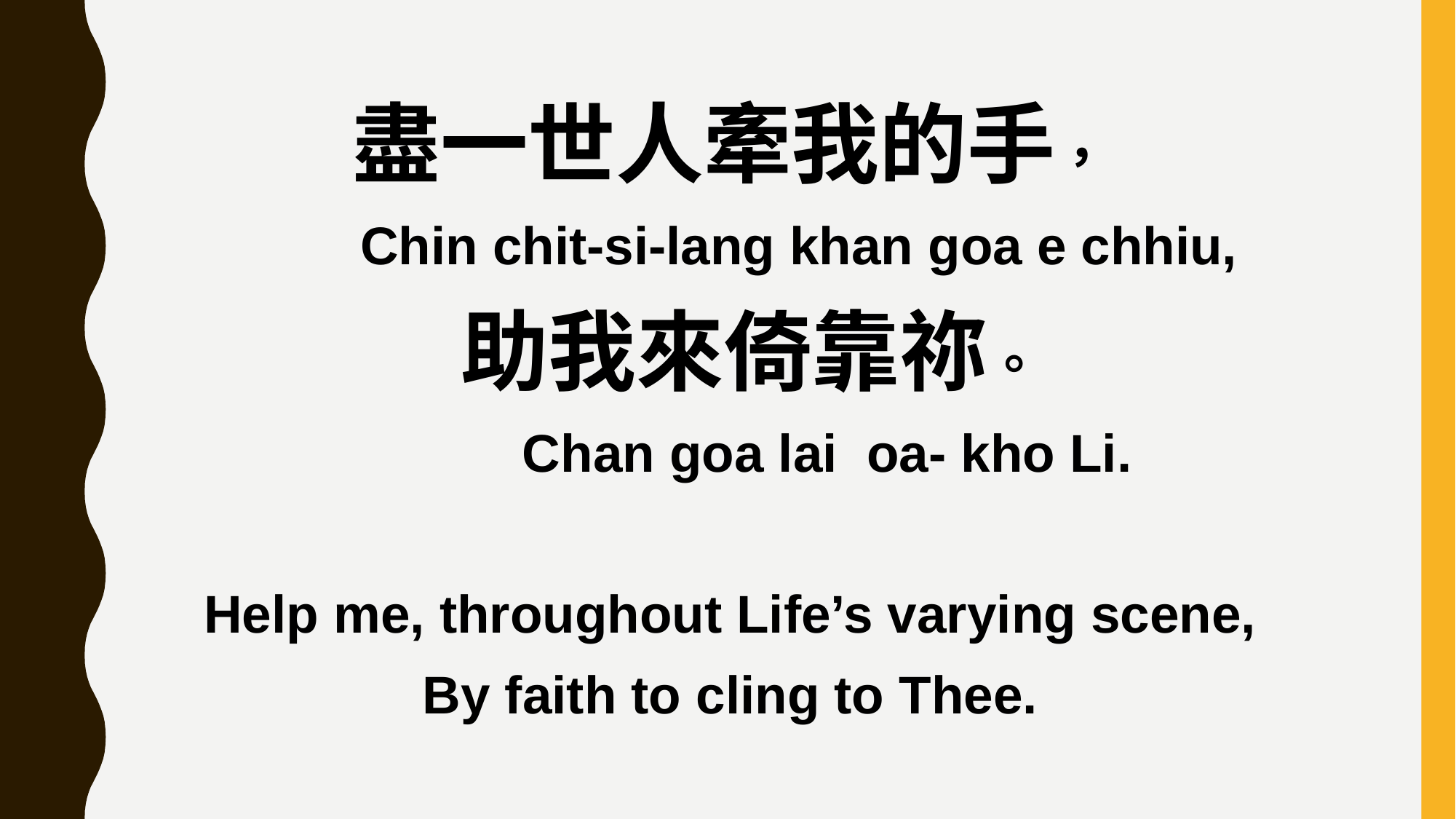

盡一世人牽我的手，
           Chin chit-si-lang khan goa e chhiu,
 助我來倚靠祢。
                      Chan goa lai  oa- kho Li.

Help me, throughout Life’s varying scene,
By faith to cling to Thee.